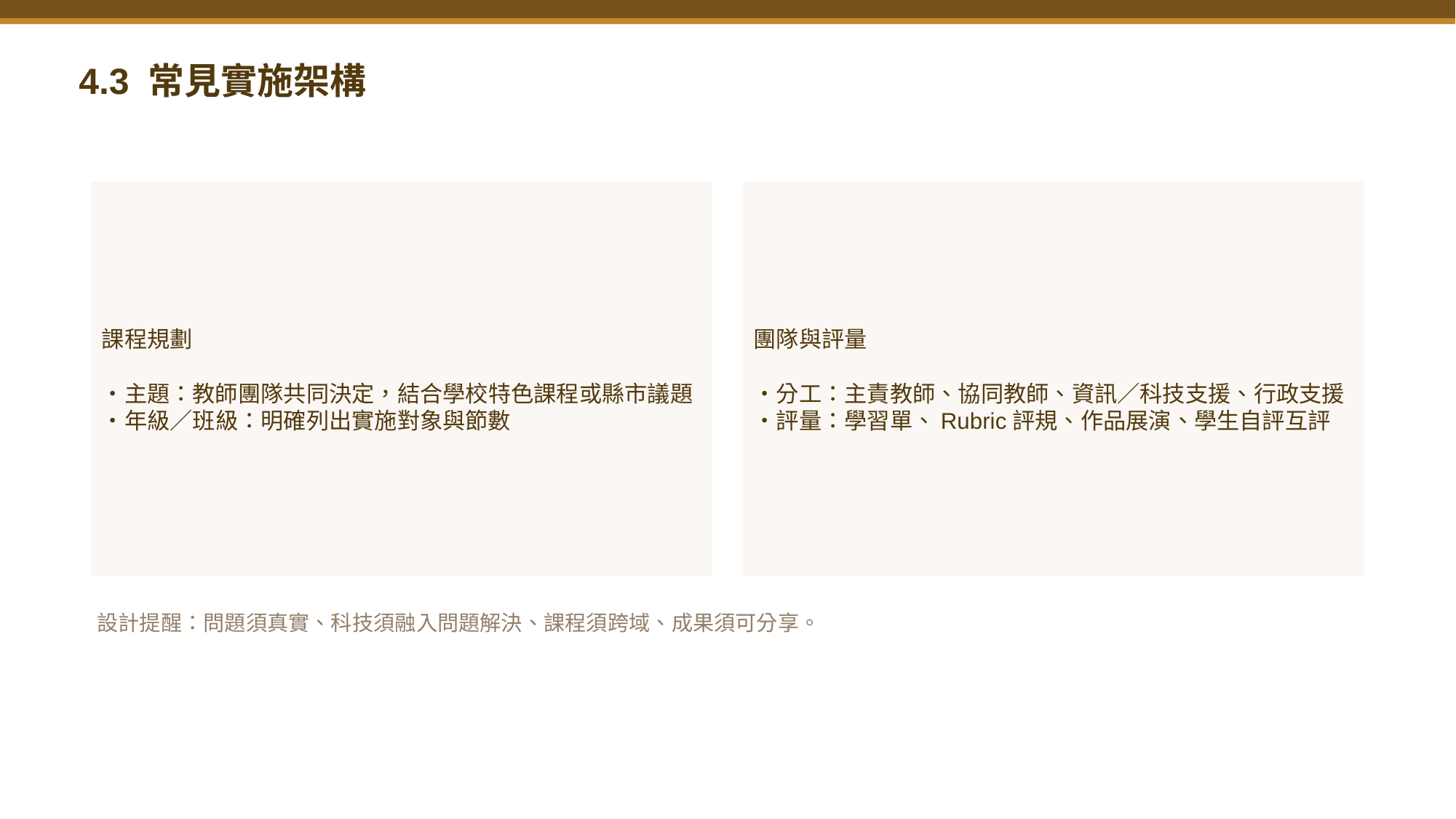

4.3 常見實施架構
課程規劃

・主題：教師團隊共同決定，結合學校特色課程或縣市議題
・年級／班級：明確列出實施對象與節數
團隊與評量

・分工：主責教師、協同教師、資訊／科技支援、行政支援
・評量：學習單、Rubric評規、作品展演、學生自評互評
設計提醒：問題須真實、科技須融入問題解決、課程須跨域、成果須可分享。